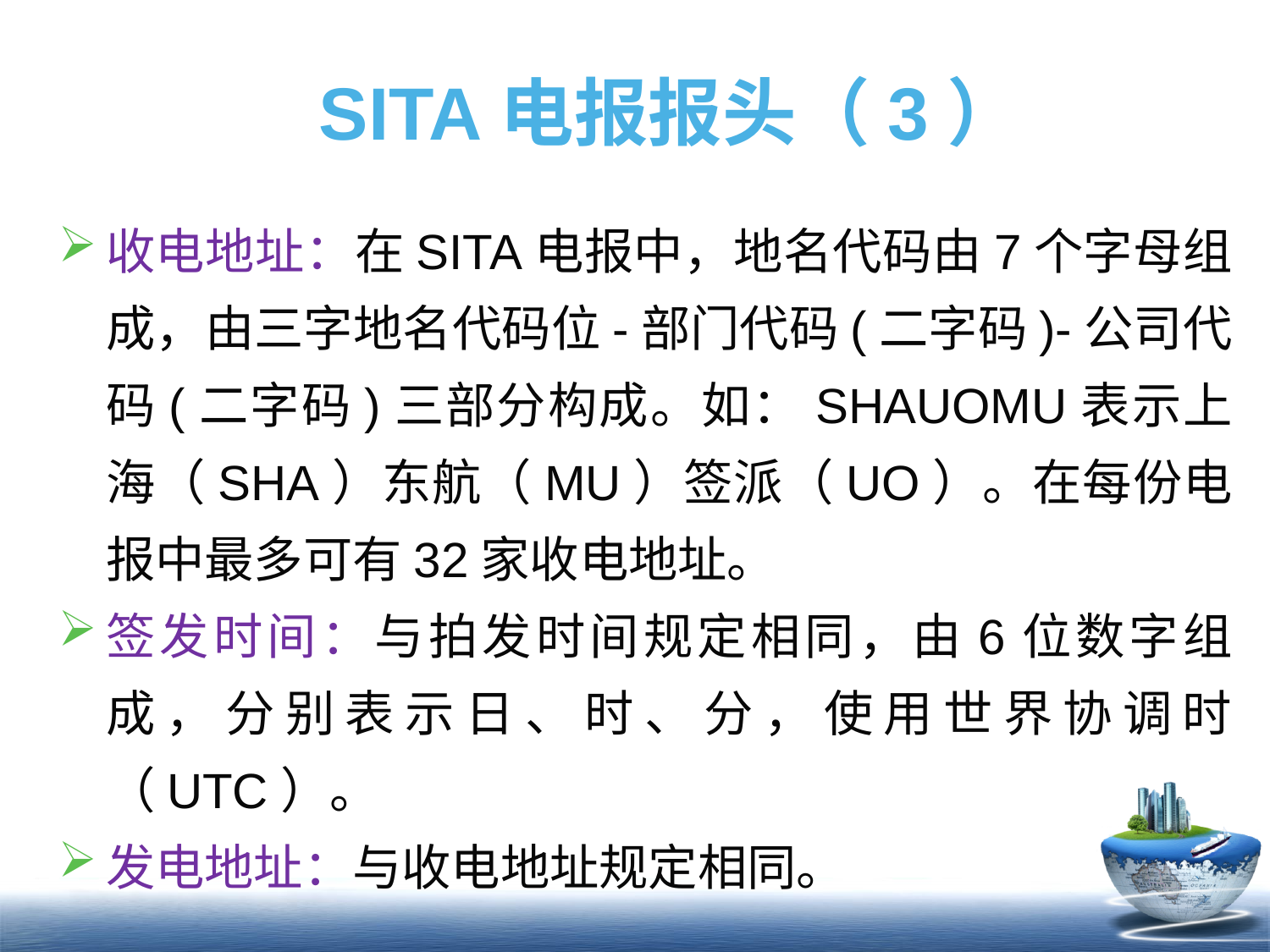

# SITA电报报头（3）
收电地址：在SITA电报中，地名代码由7个字母组成，由三字地名代码位-部门代码(二字码)-公司代码(二字码)三部分构成。如：SHAUOMU表示上海（SHA）东航（MU）签派（UO）。在每份电报中最多可有32家收电地址。
签发时间：与拍发时间规定相同，由6位数字组成，分别表示日、时、分，使用世界协调时（UTC）。
发电地址：与收电地址规定相同。